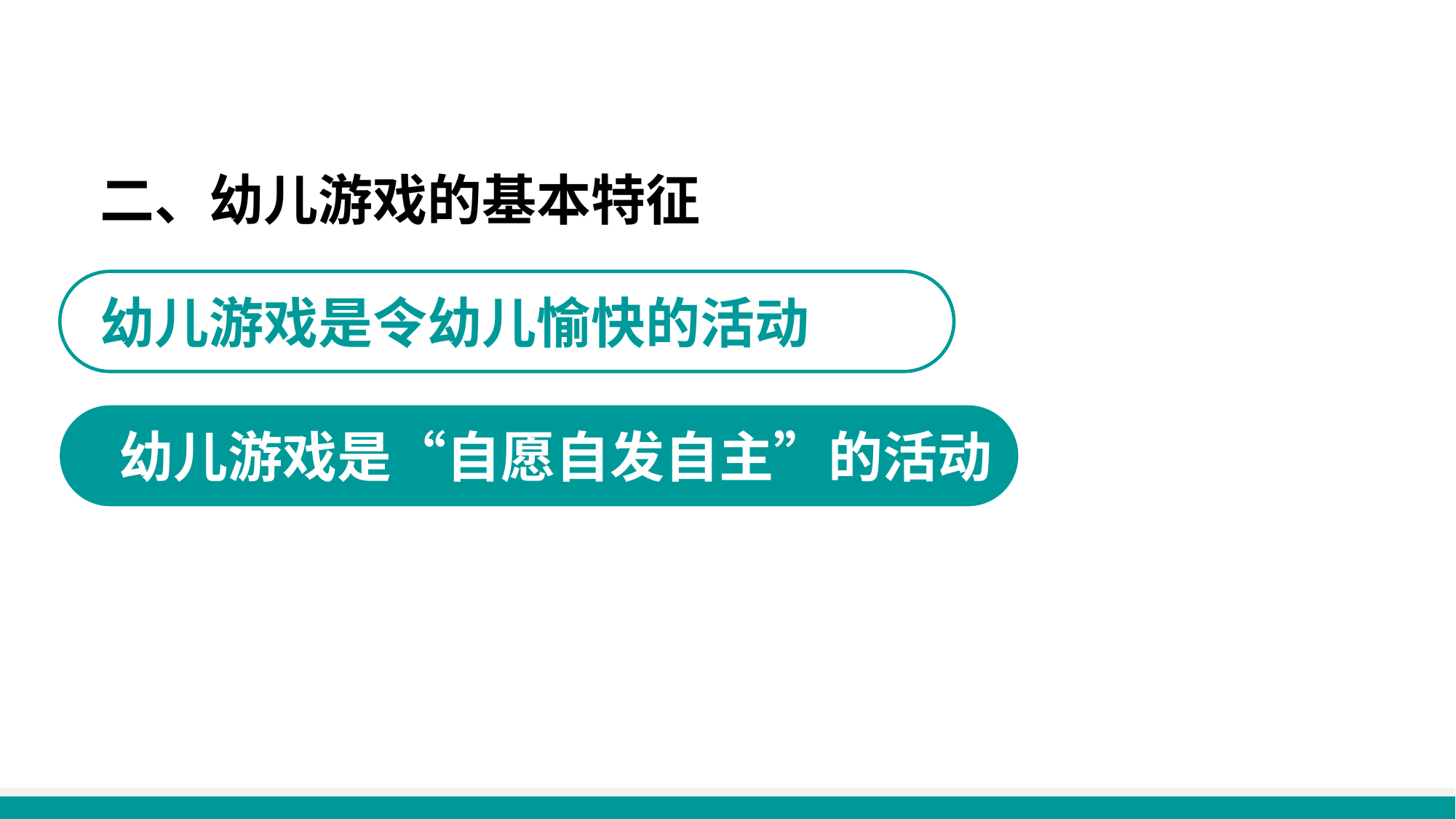

新课导
师生探
实战练
二、幼儿游戏的基本特征

幼儿游戏是令幼儿愉快的活动

  幼儿游戏是“自愿自发自主”的活动
5